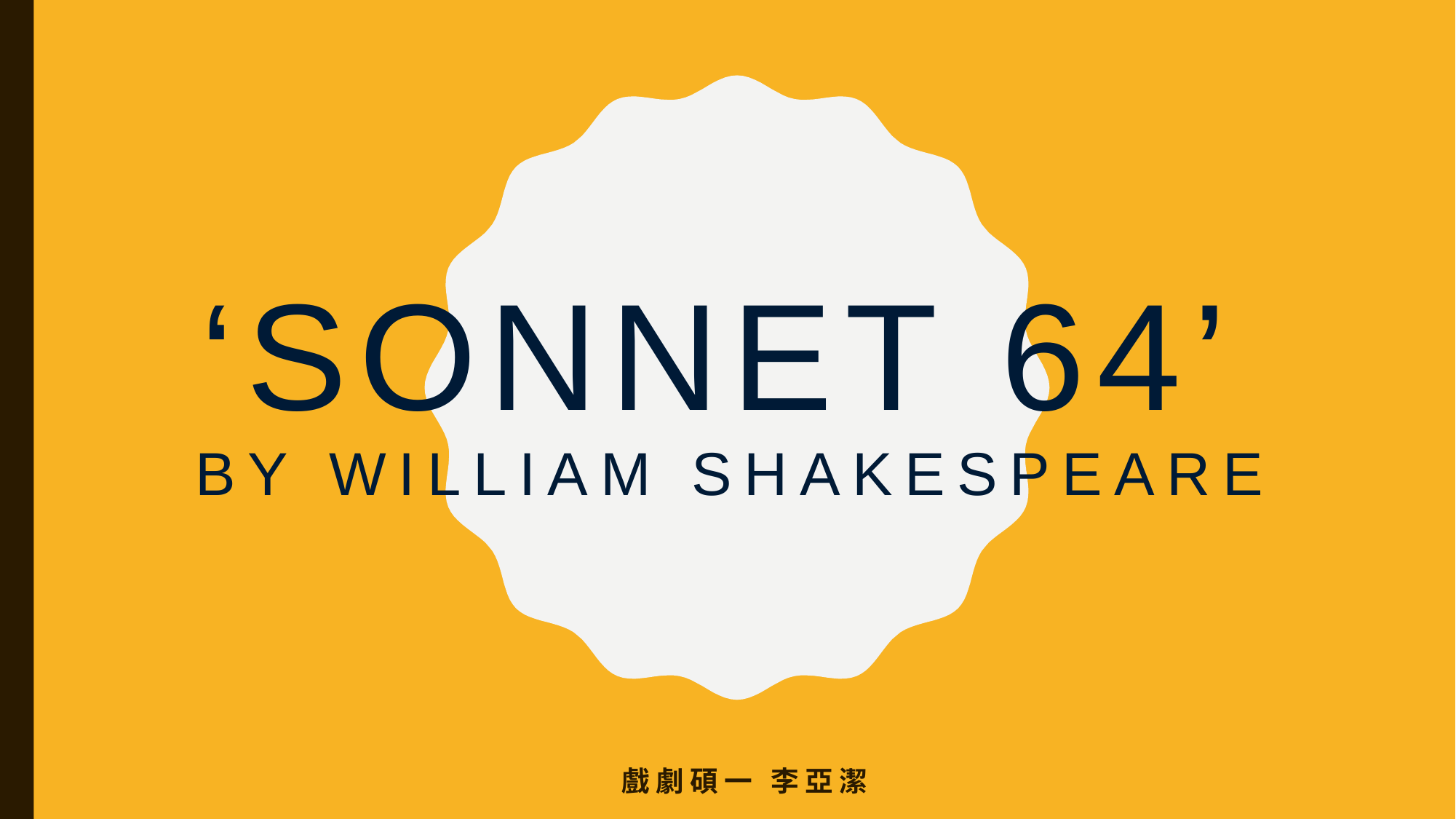

# ‘Sonnet 64’ by William Shakespeare

戲劇碩一 李亞潔